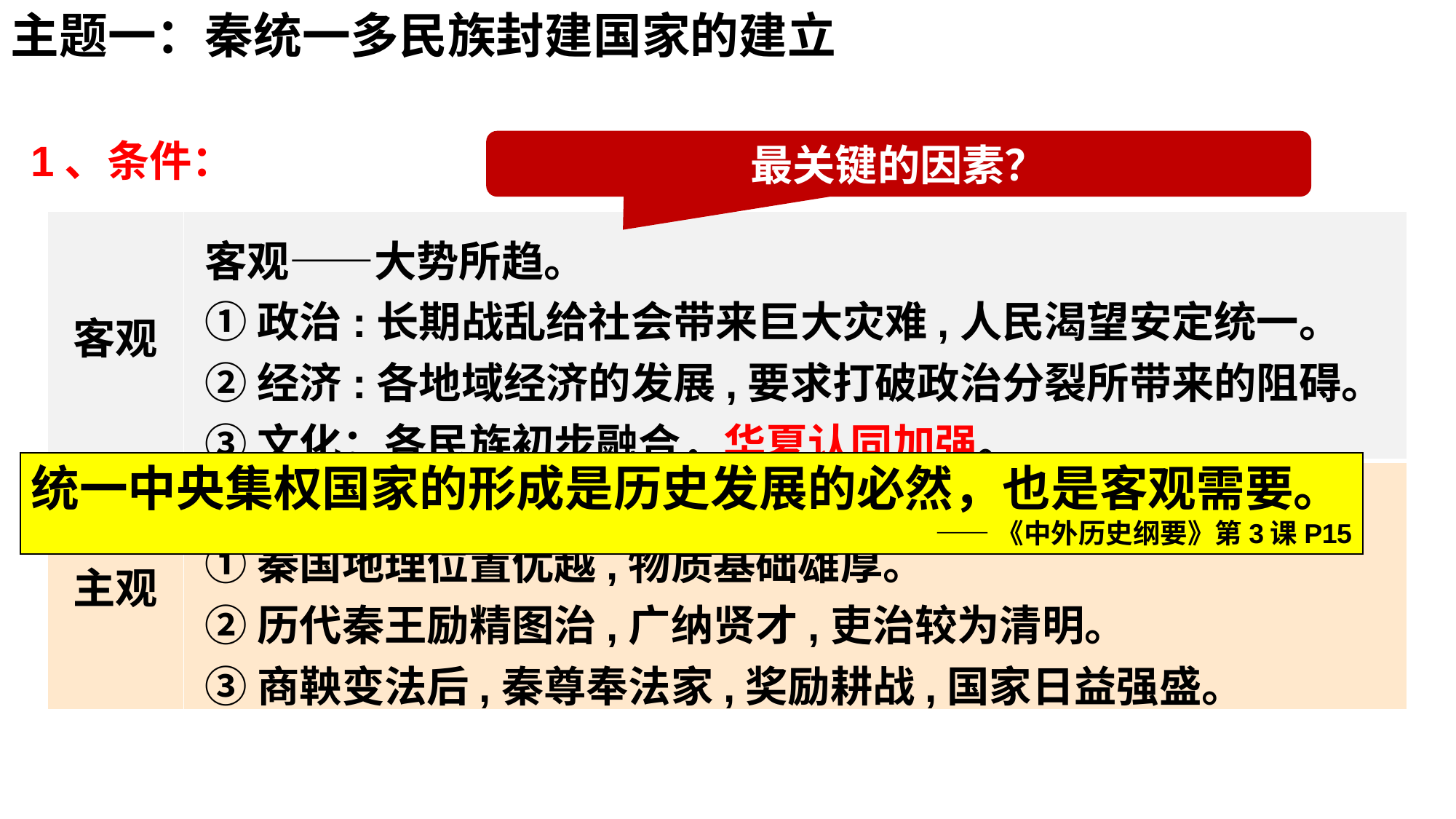

主题一：秦统一多民族封建国家的建立

阅读课本，归纳秦统一中国的原因
1、条件：
最关键的因素？
| 客观 |  |
| --- | --- |
| 主观 |  |
客观——大势所趋。
①政治:长期战乱给社会带来巨大灾难,人民渴望安定统一。
②经济:各地域经济的发展,要求打破政治分裂所带来的阻碍。
③文化：各民族初步融合，华夏认同加强。

统一中央集权国家的形成是历史发展的必然，也是客观需要。
——《中外历史纲要》第3课P15
主观——秦国的强盛。
①秦国地理位置优越,物质基础雄厚。
②历代秦王励精图治,广纳贤才,吏治较为清明。
③商鞅变法后,秦尊奉法家,奖励耕战,国家日益强盛。